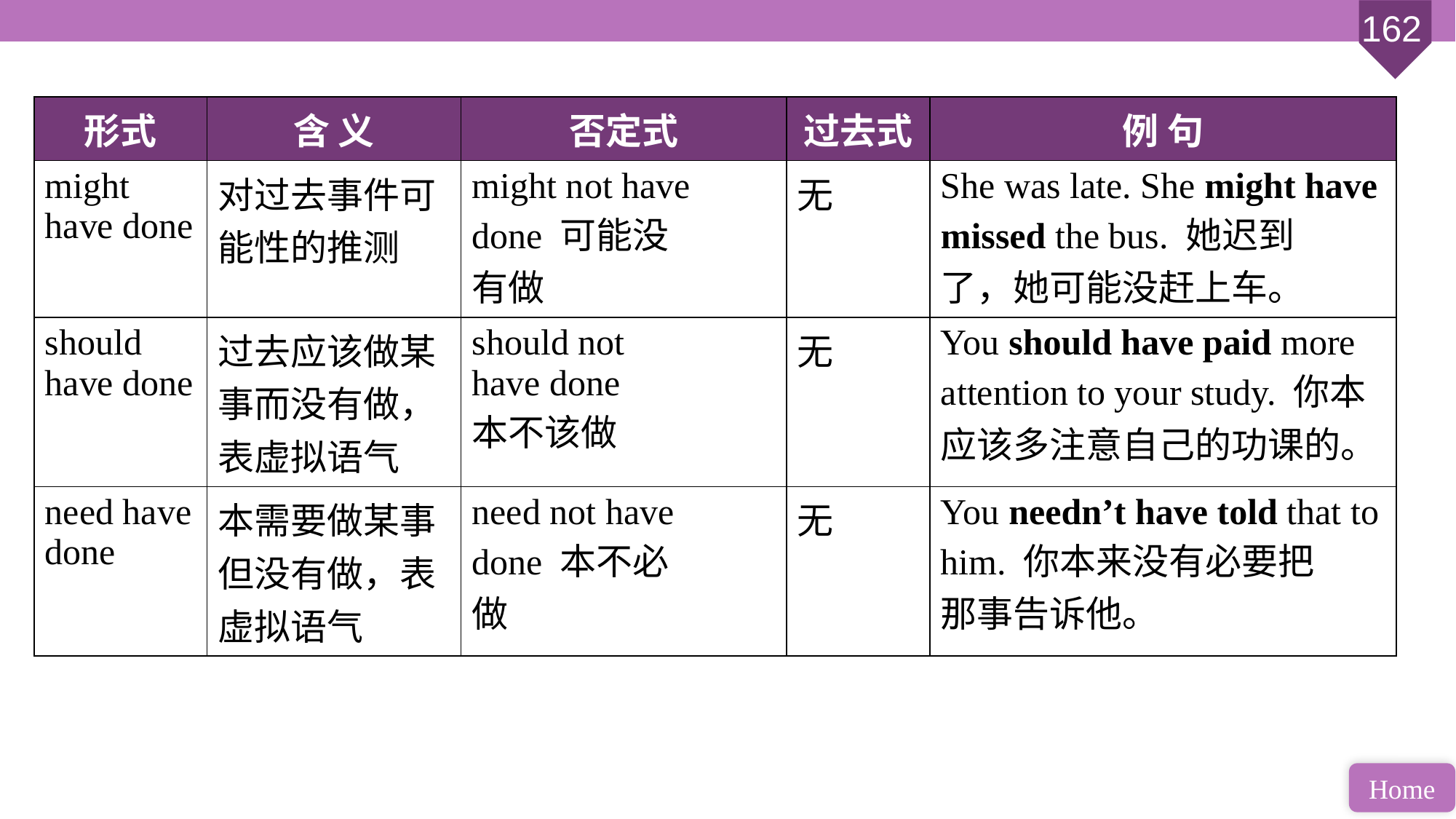

| 形式 | 含 义 | 否定式 | 过去式 | 例 句 |
| --- | --- | --- | --- | --- |
| might have done | 对过去事件可 能性的推测 | might not have done 可能没 有做 | 无 | She was late. She might have missed the bus. 她迟到 了，她可能没赶上车。 |
| should have done | 过去应该做某 事而没有做， 表虚拟语气 | should not have done 本不该做 | 无 | You should have paid more attention to your study. 你本 应该多注意自己的功课的。 |
| need have done | 本需要做某事 但没有做，表 虚拟语气 | need not have done 本不必 做 | 无 | You needn’t have told that to him. 你本来没有必要把 那事告诉他。 |